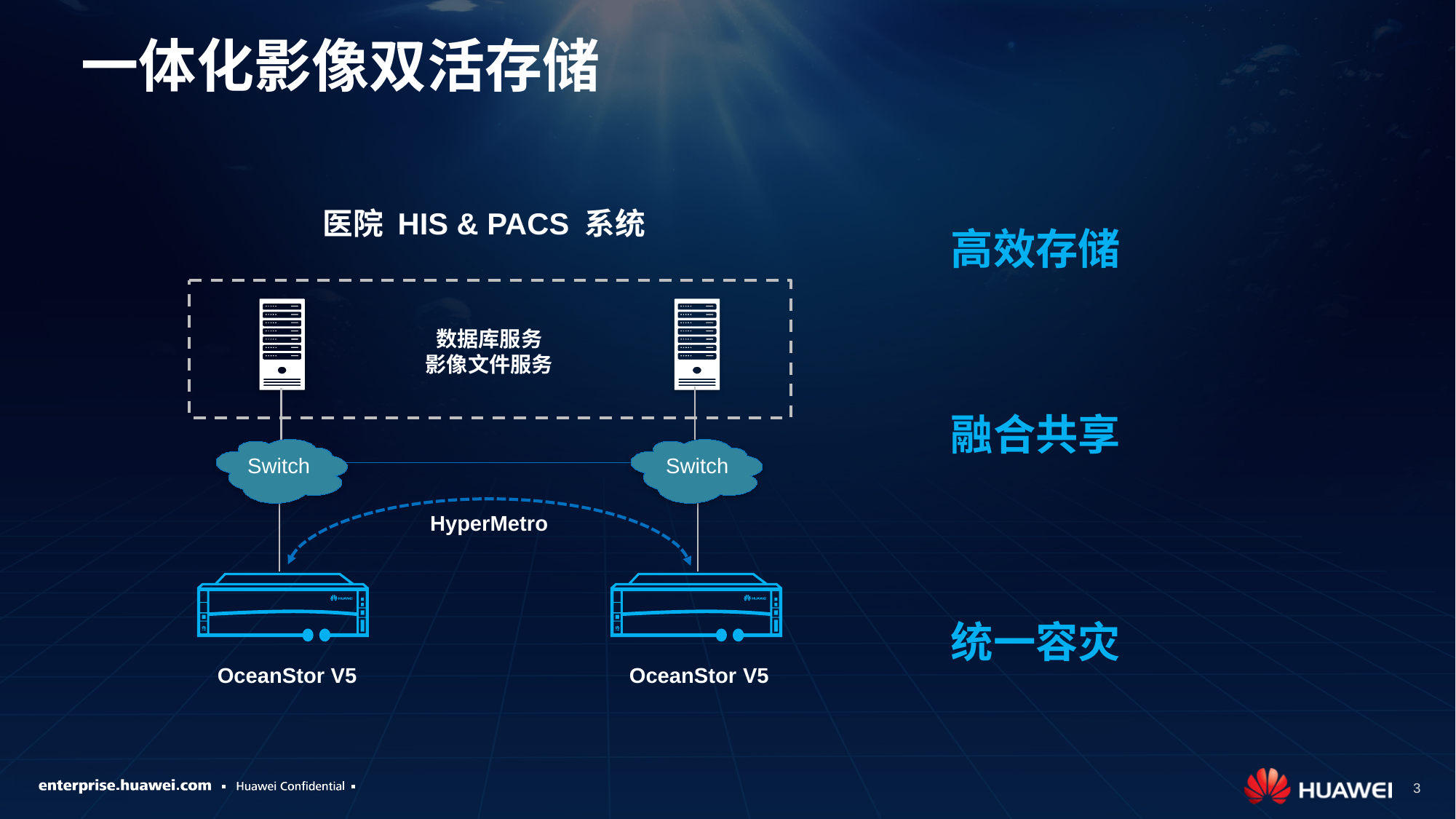

# 一体化影像双活存储
高效存储

融合共享

统一容灾

医院 HIS & PACS 系统

数据库服务
影像文件服务

Switch
Switch

HyperMetro

OceanStor V5
OceanStor V5